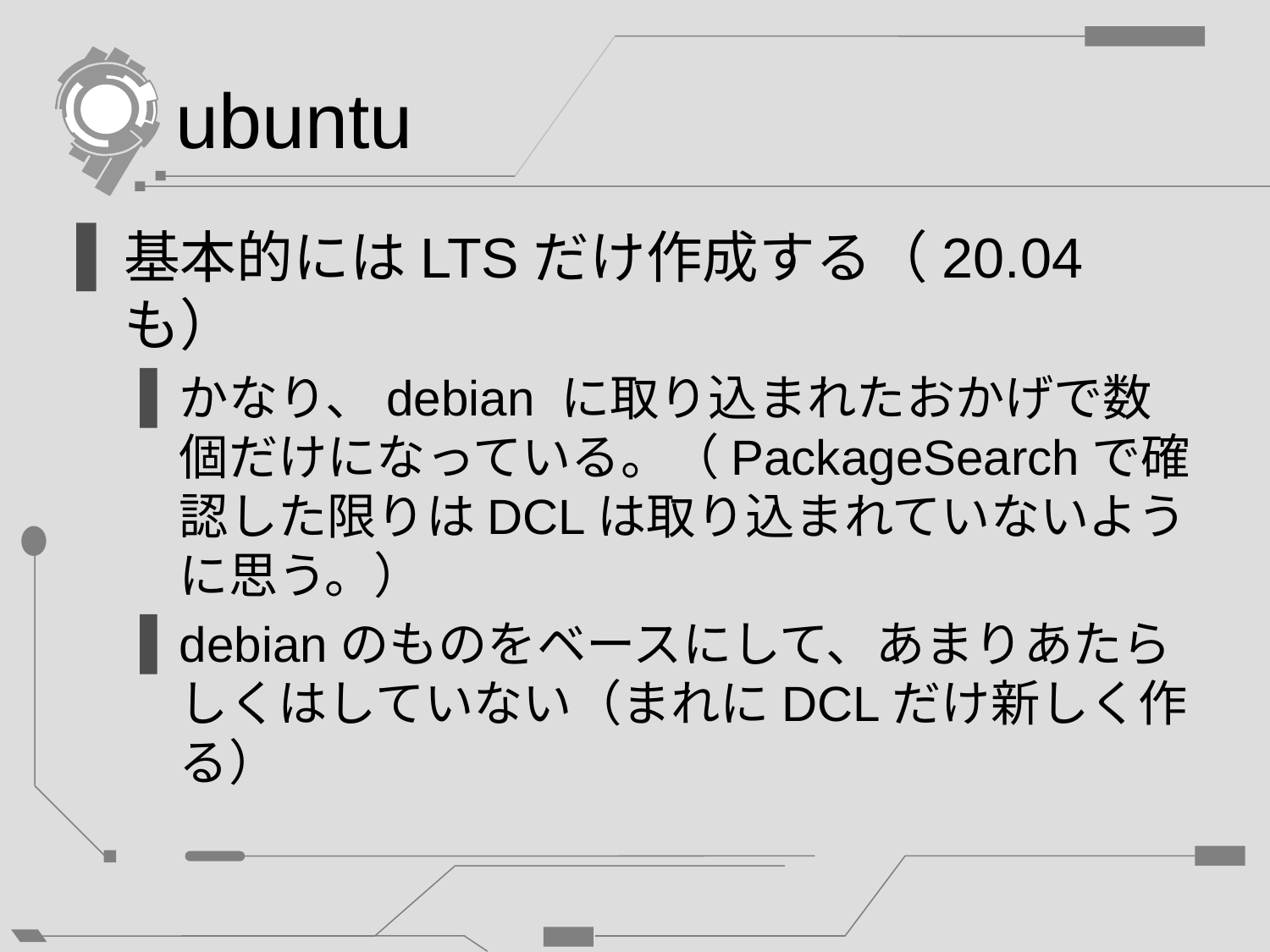

# ubuntu
基本的にはLTSだけ作成する（20.04も）
かなり、debian に取り込まれたおかげで数個だけになっている。（PackageSearchで確認した限りはDCLは取り込まれていないように思う。）
debianのものをベースにして、あまりあたらしくはしていない（まれにDCLだけ新しく作る）